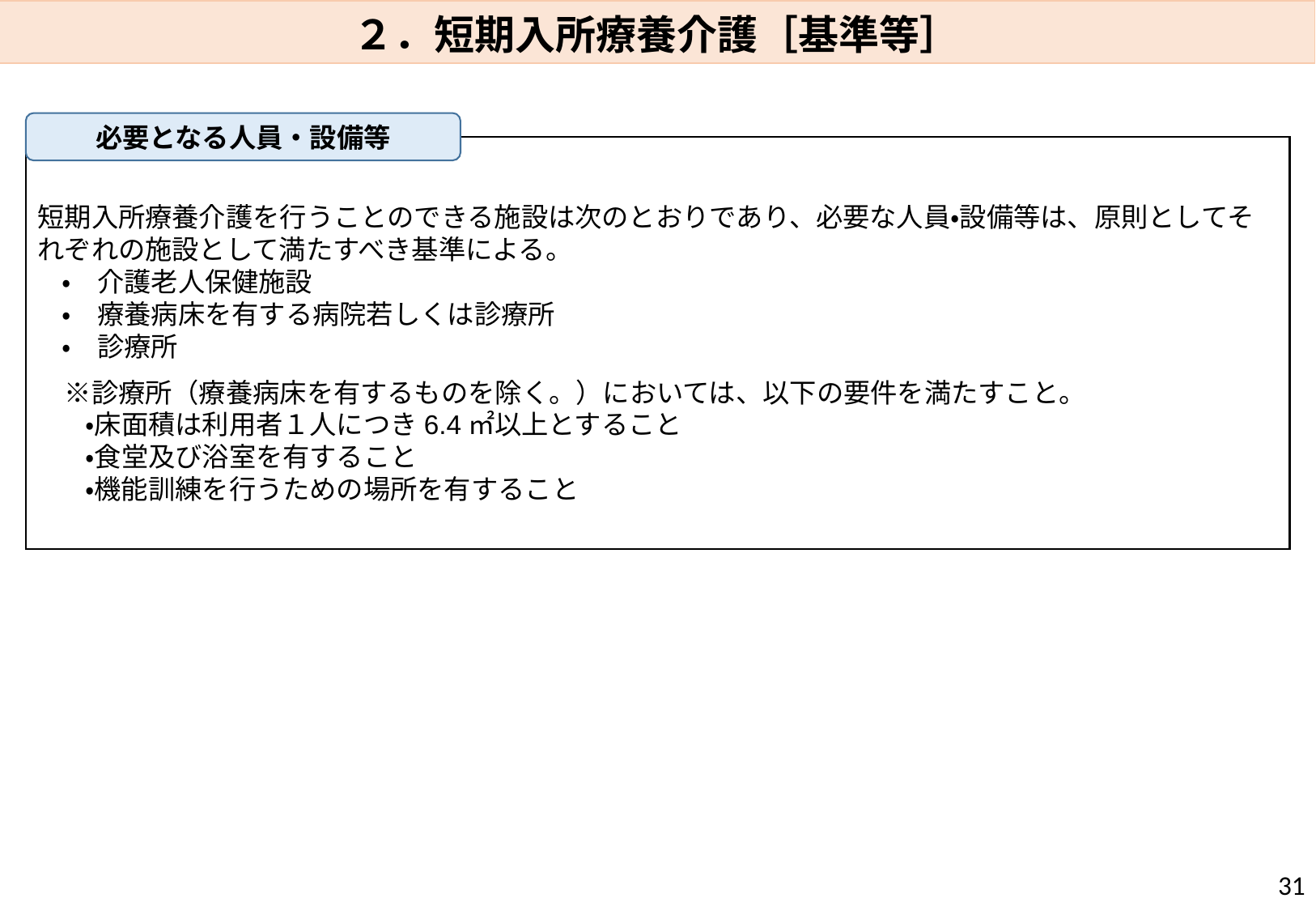

２．短期入所療養介護［基準等］
必要となる人員・設備等

短期入所療養介護を行うことのできる施設は次のとおりであり、必要な人員・設備等は、原則としてそれぞれの施設として満たすべき基準による。
・　介護老人保健施設
・　療養病床を有する病院若しくは診療所
・　診療所

　※診療所（療養病床を有するものを除く。）においては、以下の要件を満たすこと。
・床面積は利用者１人につき6.4㎡以上とすること
・食堂及び浴室を有すること
・機能訓練を行うための場所を有すること

31